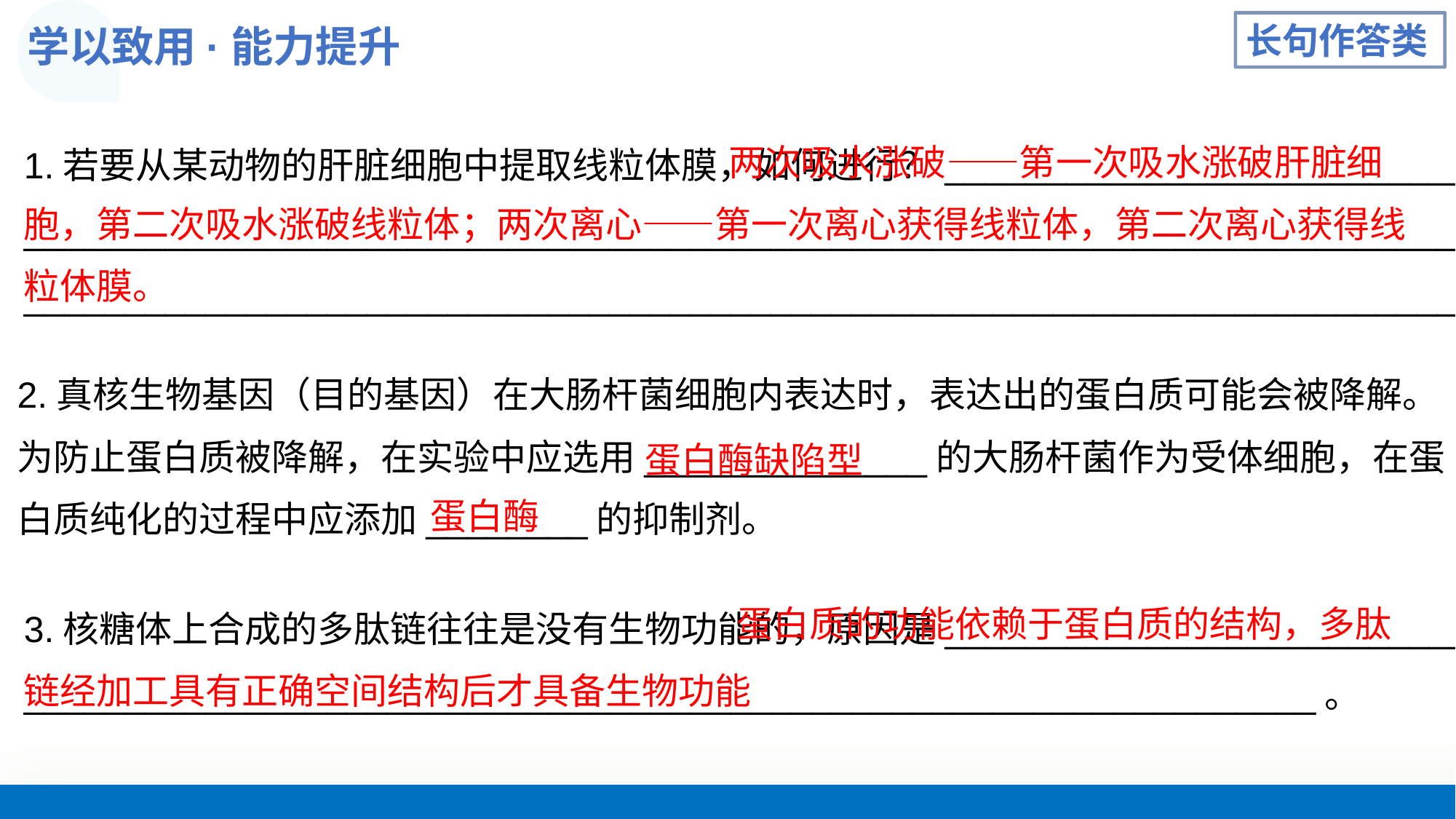

学以致用·能力提升
长句作答类
1.若要从某动物的肝脏细胞中提取线粒体膜，如何进行？______________________________
_____________________________________________________________________________________
_____________________________________________________________________________________ 。
                                                                                     两次吸水涨破——第一次吸水涨破肝脏细胞，第二次吸水涨破线粒体；两次离心——第一次离心获得线粒体，第二次离心获得线粒体膜。
2.真核生物基因（目的基因）在大肠杆菌细胞内表达时，表达出的蛋白质可能会被降解。
为防止蛋白质被降解，在实验中应选用______________的大肠杆菌作为受体细胞，在蛋
白质纯化的过程中应添加________的抑制剂。
蛋白酶缺陷型
蛋白酶
                                                                                      蛋白质的功能依赖于蛋白质的结构，多肽链经加工具有正确空间结构后才具备生物功能
3.核糖体上合成的多肽链往往是没有生物功能的，原因是______________________________
________________________________________________________________。